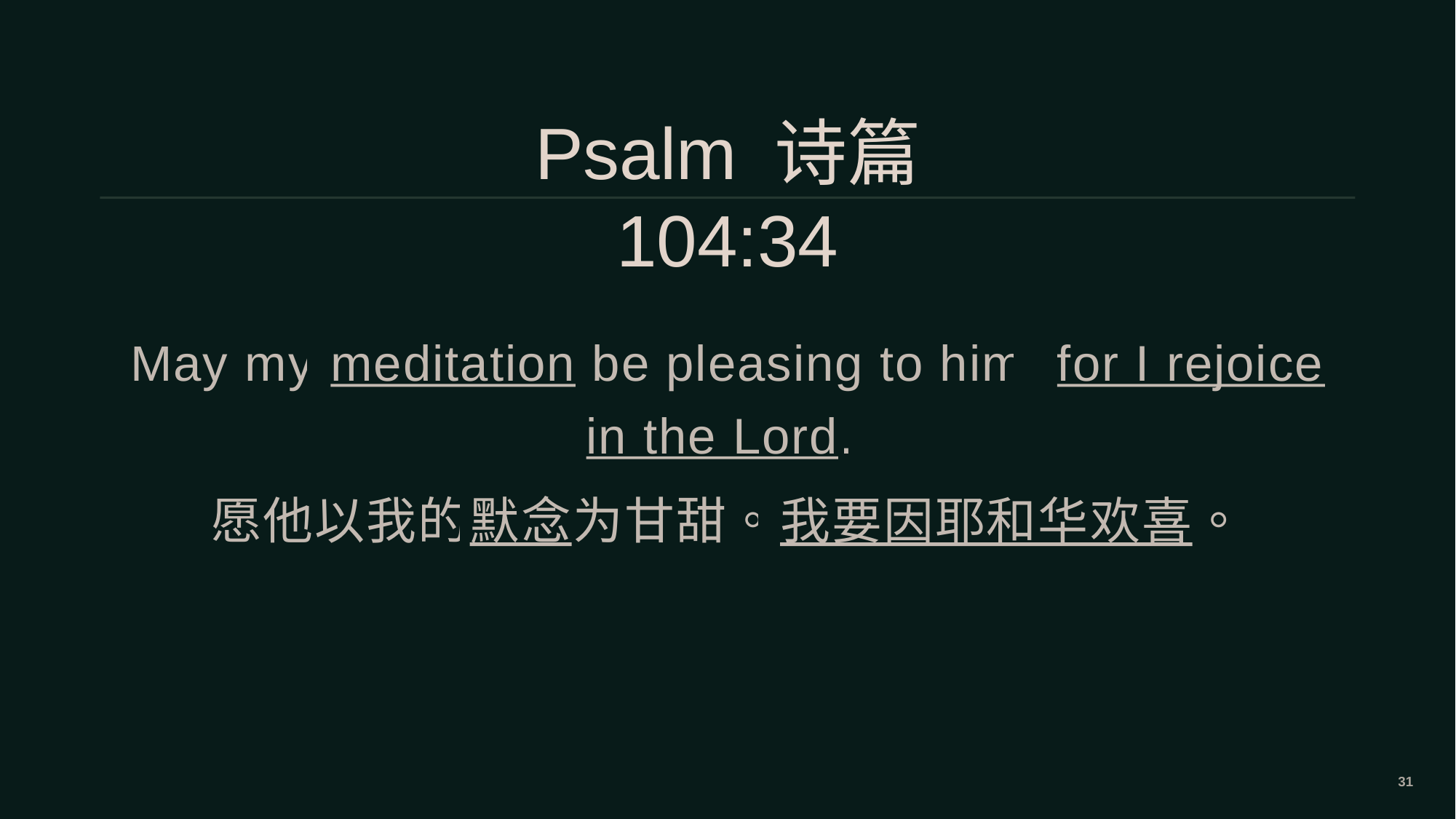

Psalm 诗篇 104:34
May my meditation be pleasing to him, for I rejoice in the Lord.
愿他以我的默念为甘甜。我要因耶和华欢喜。
31